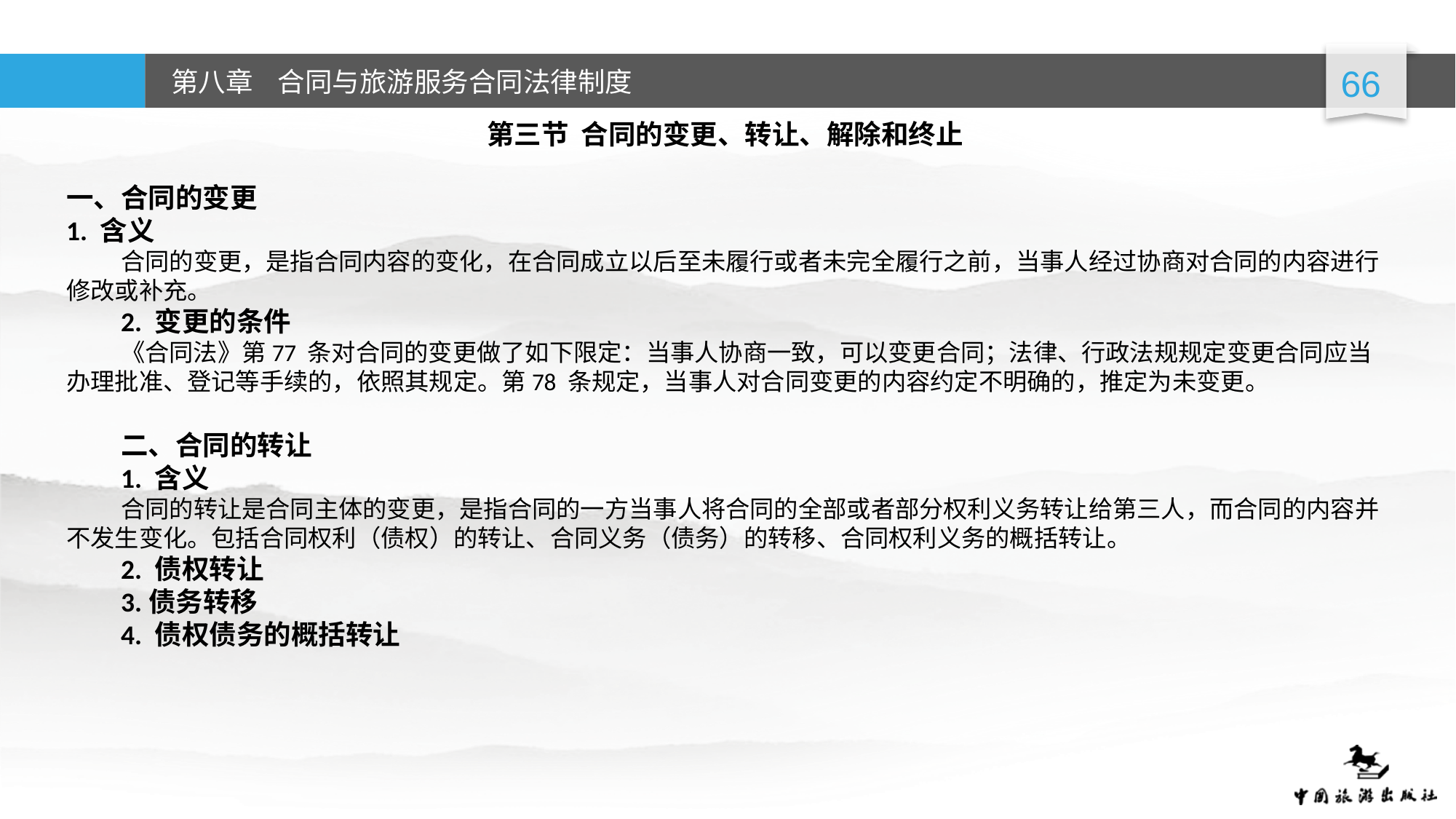

第三节  合同的变更、转让、解除和终止
一、合同的变更
1. 含义
合同的变更，是指合同内容的变化，在合同成立以后至未履行或者未完全履行之前，当事人经过协商对合同的内容进行修改或补充。
2. 变更的条件
《合同法》第77 条对合同的变更做了如下限定：当事人协商一致，可以变更合同；法律、行政法规规定变更合同应当办理批准、登记等手续的，依照其规定。第78 条规定，当事人对合同变更的内容约定不明确的，推定为未变更。

二、合同的转让
1. 含义
合同的转让是合同主体的变更，是指合同的一方当事人将合同的全部或者部分权利义务转让给第三人，而合同的内容并不发生变化。包括合同权利（债权）的转让、合同义务（债务）的转移、合同权利义务的概括转让。
2. 债权转让
3.债务转移
4. 债权债务的概括转让